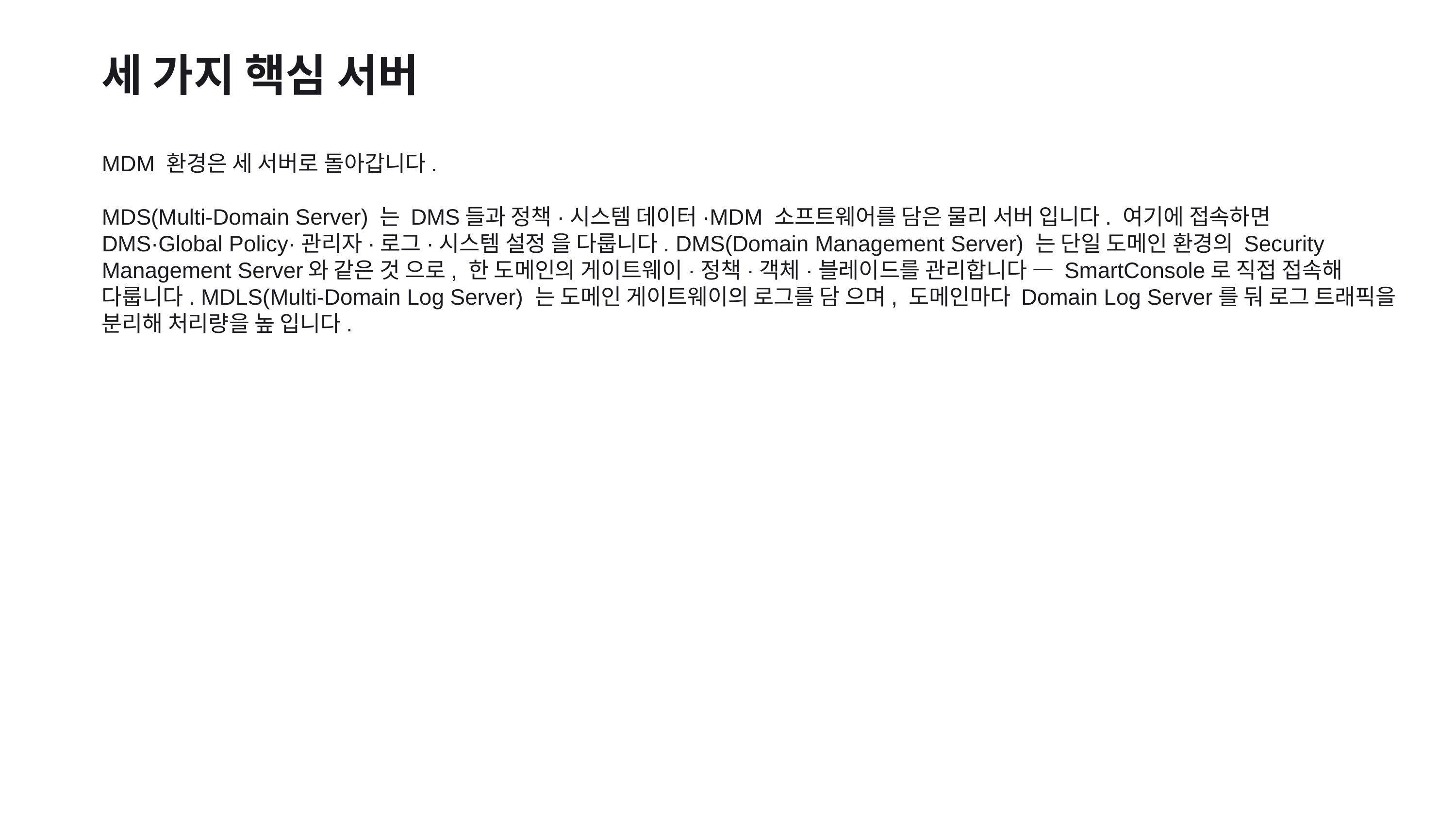

세 가지 핵심 서버
MDM 환경은 세 서버로 돌아갑니다.

MDS(Multi-Domain Server) 는 DMS들과 정책·시스템 데이터·MDM 소프트웨어를 담은 물리 서버 입니다. 여기에 접속하면 DMS·Global Policy·관리자·로그·시스템 설정 을 다룹니다. DMS(Domain Management Server) 는 단일 도메인 환경의 Security Management Server와 같은 것 으로, 한 도메인의 게이트웨이·정책·객체·블레이드를 관리합니다 — SmartConsole로 직접 접속해 다룹니다. MDLS(Multi-Domain Log Server) 는 도메인 게이트웨이의 로그를 담 으며, 도메인마다 Domain Log Server를 둬 로그 트래픽을 분리해 처리량을 높 입니다.